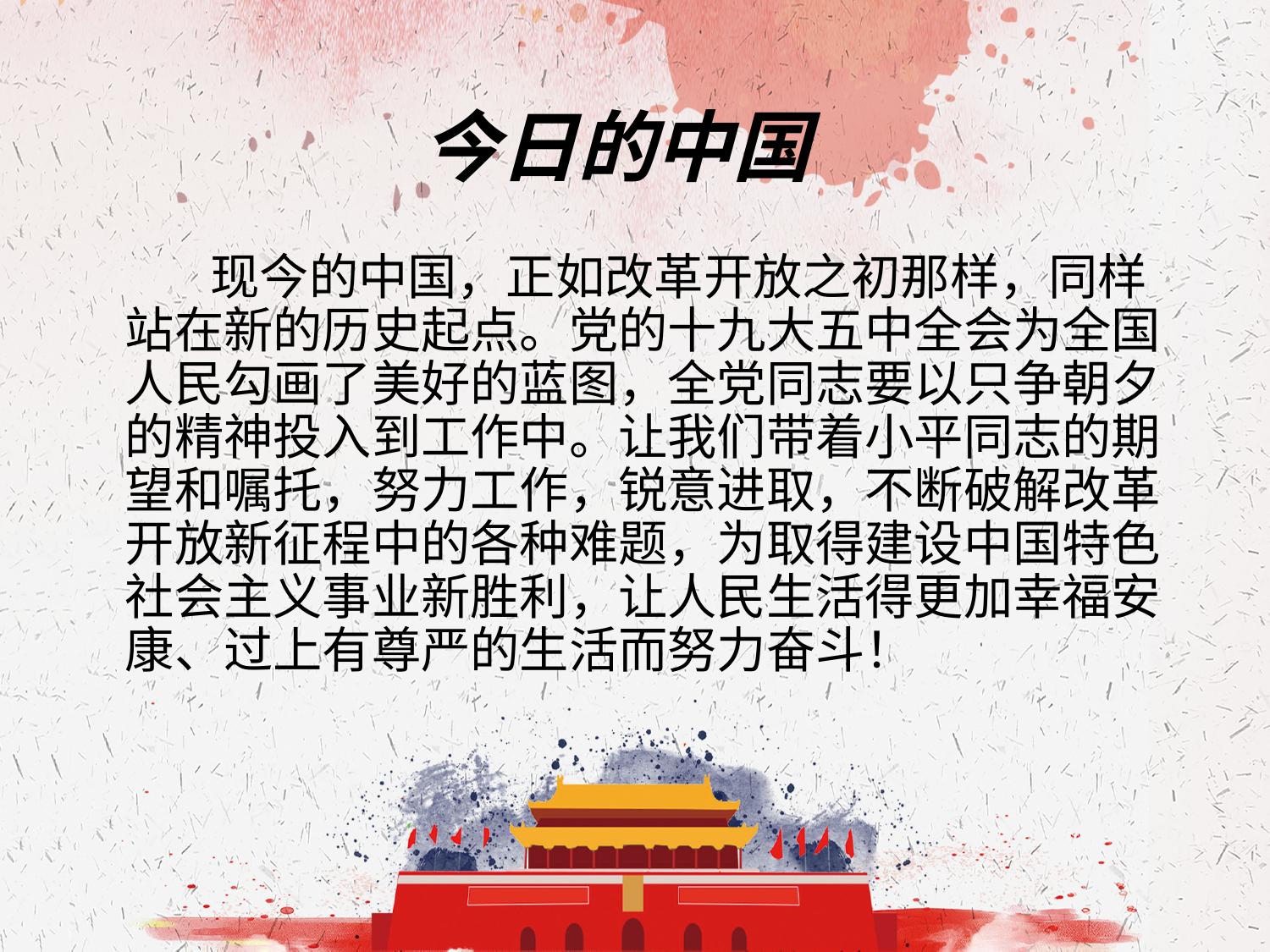

# 今日的中国
           现今的中国，正如改革开放之初那样，同样站在新的历史起点。党的十九大五中全会为全国人民勾画了美好的蓝图，全党同志要以只争朝夕的精神投入到工作中。让我们带着小平同志的期望和嘱托，努力工作，锐意进取，不断破解改革开放新征程中的各种难题，为取得建设中国特色社会主义事业新胜利，让人民生活得更加幸福安康、过上有尊严的生活而努力奋斗！